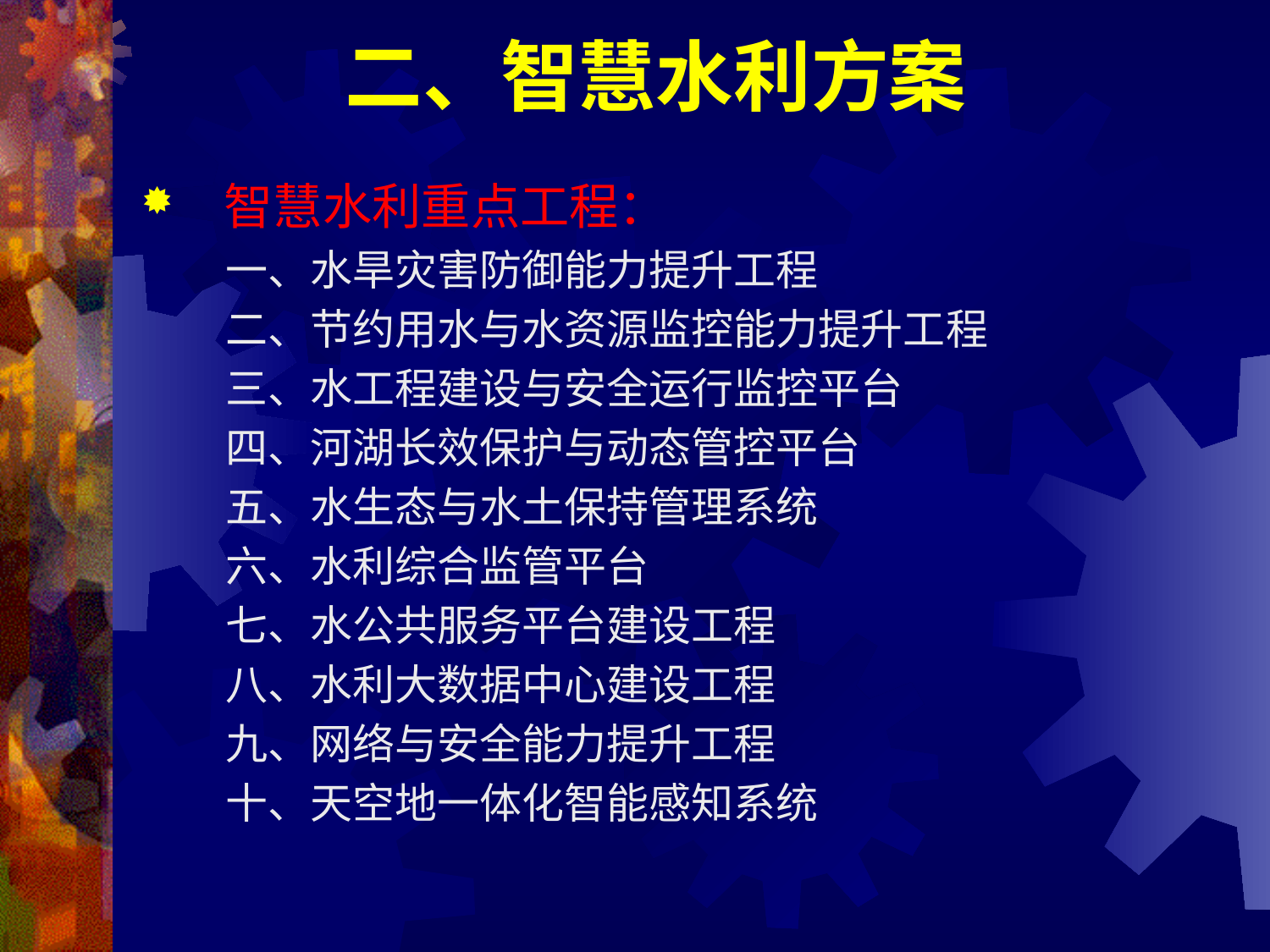

# 二、智慧水利方案
智慧水利重点工程：
        一、水旱灾害防御能力提升工程
        二、节约用水与水资源监控能力提升工程
        三、水工程建设与安全运行监控平台
        四、河湖长效保护与动态管控平台
        五、水生态与水土保持管理系统
        六、水利综合监管平台
        七、水公共服务平台建设工程
        八、水利大数据中心建设工程
        九、网络与安全能力提升工程
        十、天空地一体化智能感知系统